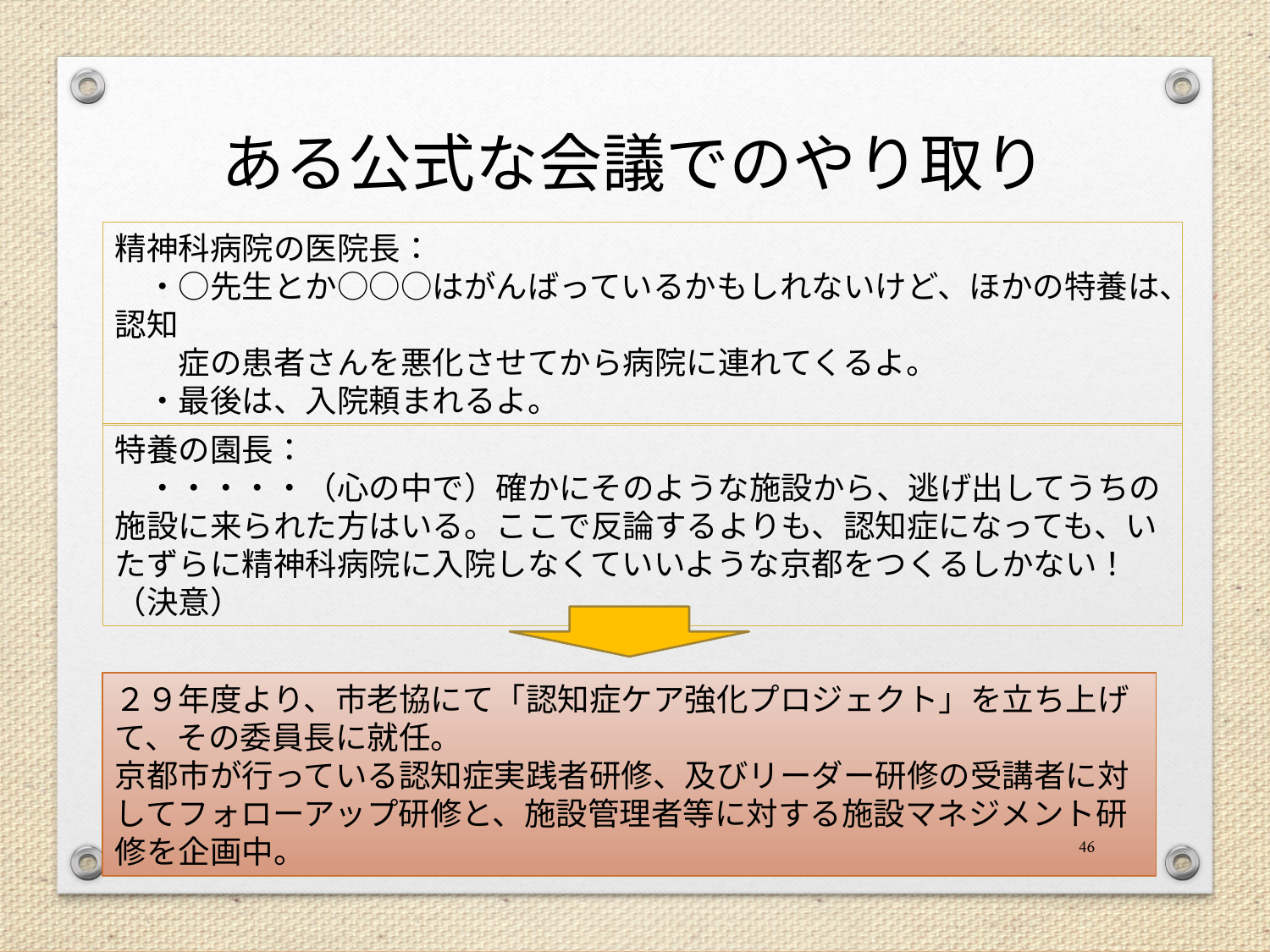

ある公式な会議でのやり取り
精神科病院の医院長：
　・○先生とか○○○はがんばっているかもしれないけど、ほかの特養は、認知
　　症の患者さんを悪化させてから病院に連れてくるよ。
　・最後は、入院頼まれるよ。
特養の園長：
　・・・・・（心の中で）確かにそのような施設から、逃げ出してうちの施設に来られた方はいる。ここで反論するよりも、認知症になっても、いたずらに精神科病院に入院しなくていいような京都をつくるしかない！（決意）

２９年度より、市老協にて「認知症ケア強化プロジェクト」を立ち上げて、その委員長に就任。
京都市が行っている認知症実践者研修、及びリーダー研修の受講者に対してフォローアップ研修と、施設管理者等に対する施設マネジメント研修を企画中。
46